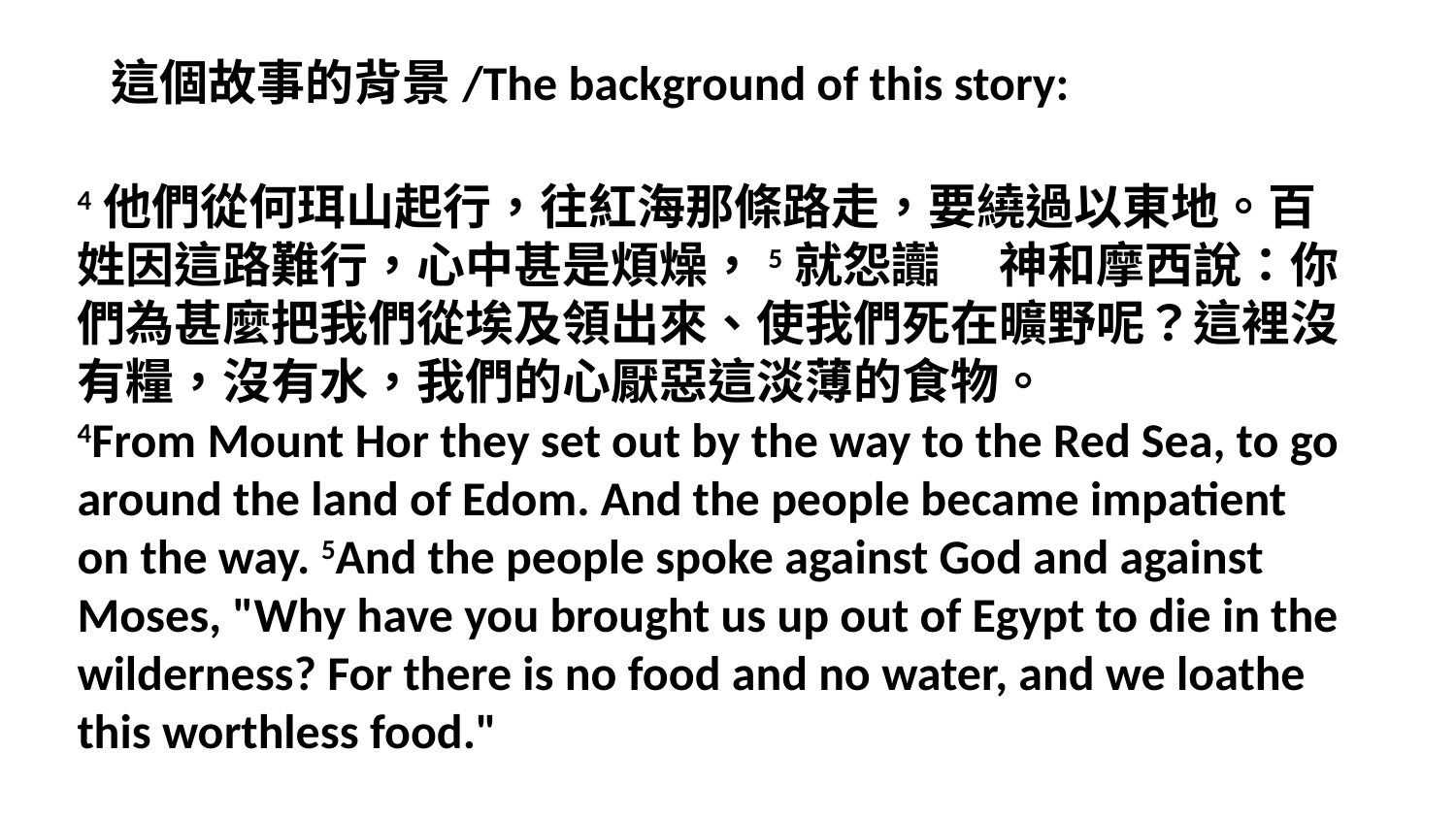

這個故事的背景/The background of this story:
4他們從何珥山起行，往紅海那條路走，要繞過以東地。百姓因這路難行，心中甚是煩燥，5就怨讟　 神和摩西說：你們為甚麼把我們從埃及領出來、使我們死在曠野呢？這裡沒有糧，沒有水，我們的心厭惡這淡薄的食物。
4From Mount Hor they set out by the way to the Red Sea, to go around the land of Edom. And the people became impatient on the way. 5And the people spoke against God and against Moses, "Why have you brought us up out of Egypt to die in the wilderness? For there is no food and no water, and we loathe this worthless food."